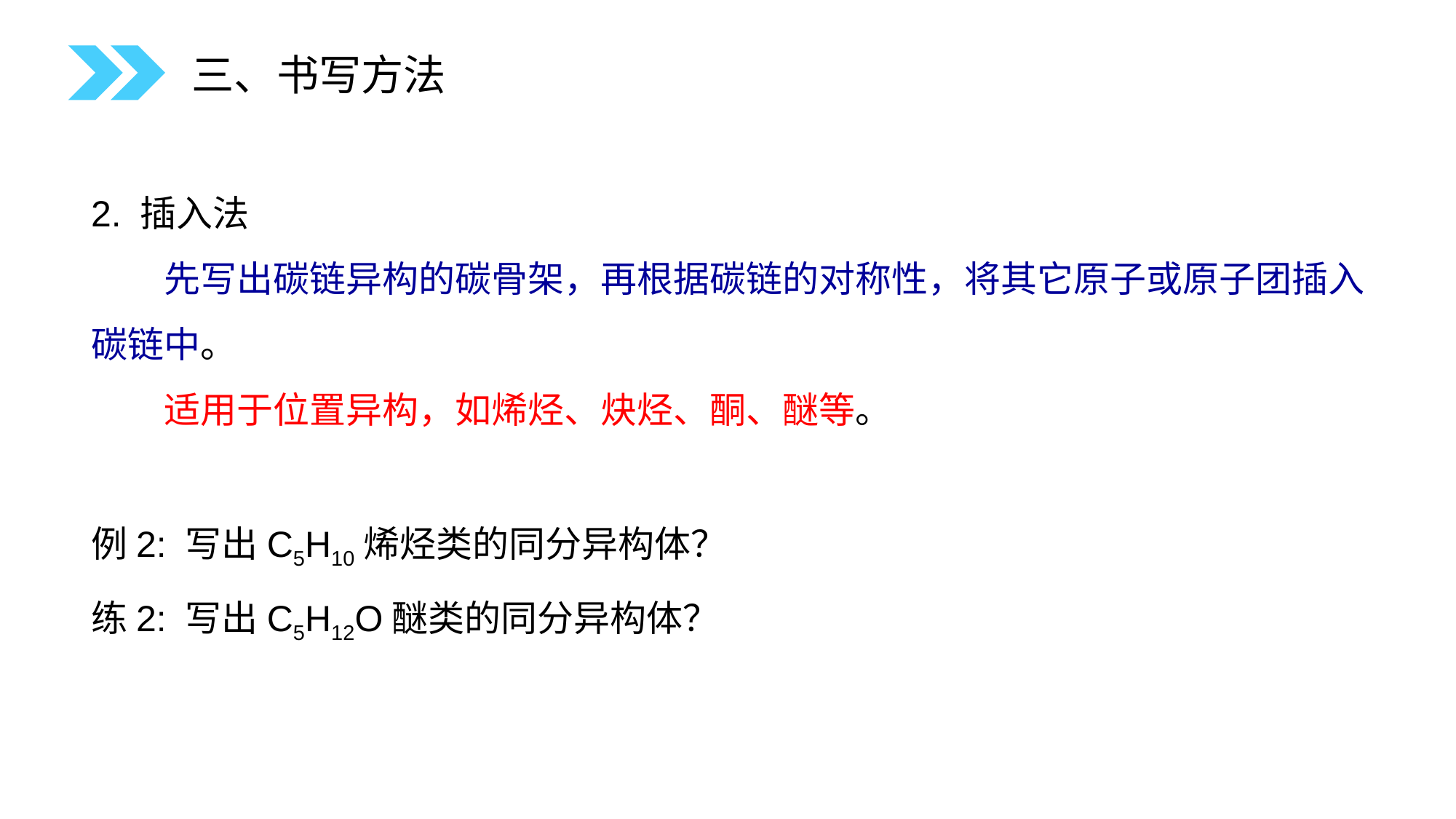

三、书写方法
2. 插入法
　　先写出碳链异构的碳骨架，再根据碳链的对称性，将其它原子或原子团插入碳链中。
　　适用于位置异构，如烯烃、炔烃、酮、醚等。

例2: 写出C5H10烯烃类的同分异构体？
练2: 写出C5H12O醚类的同分异构体？